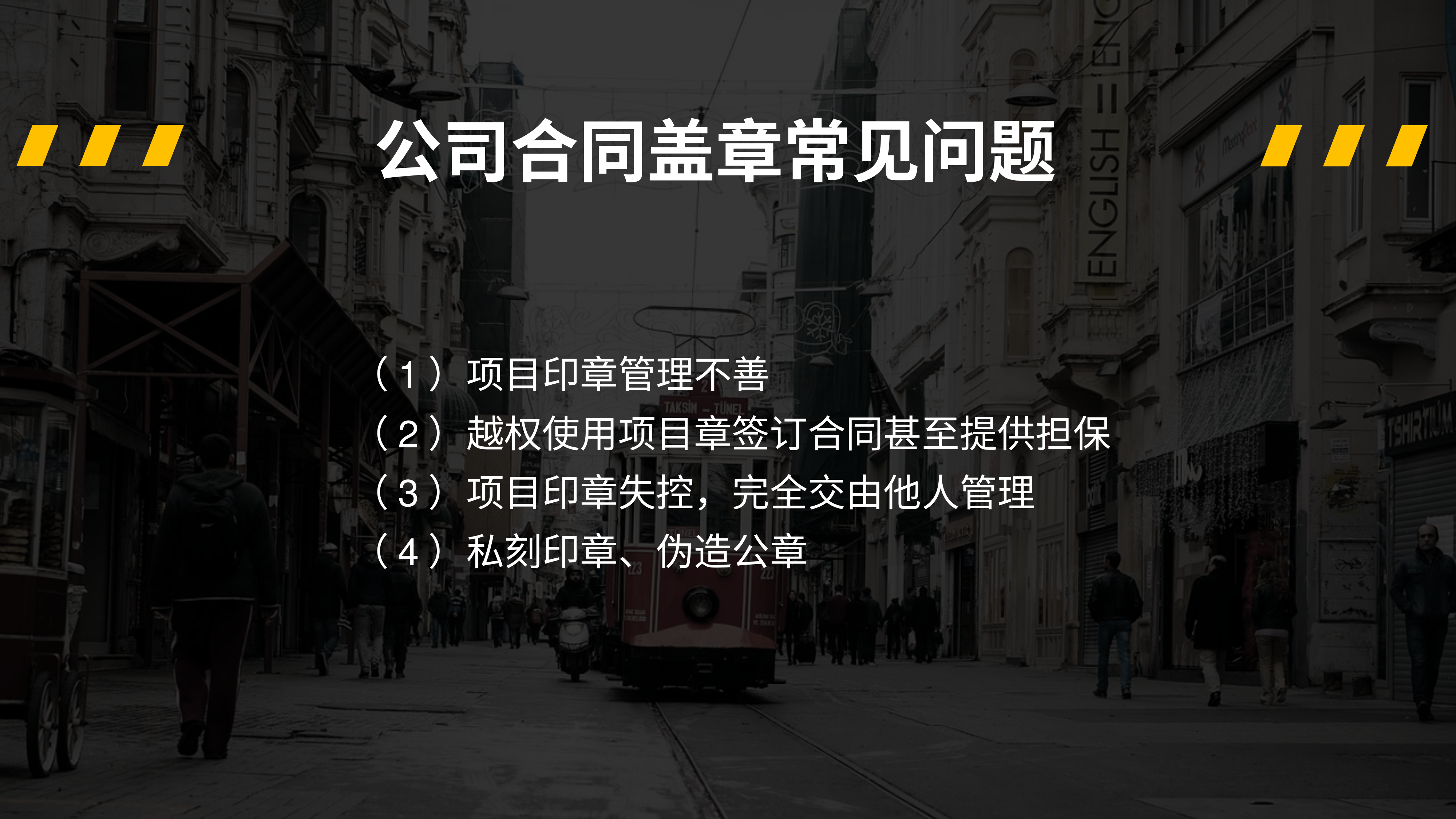

# 公司合同盖章常见问题

（1）项目印章管理不善
（2）越权使用项目章签订合同甚至提供担保
（3）项目印章失控，完全交由他人管理
（4）私刻印章、伪造公章